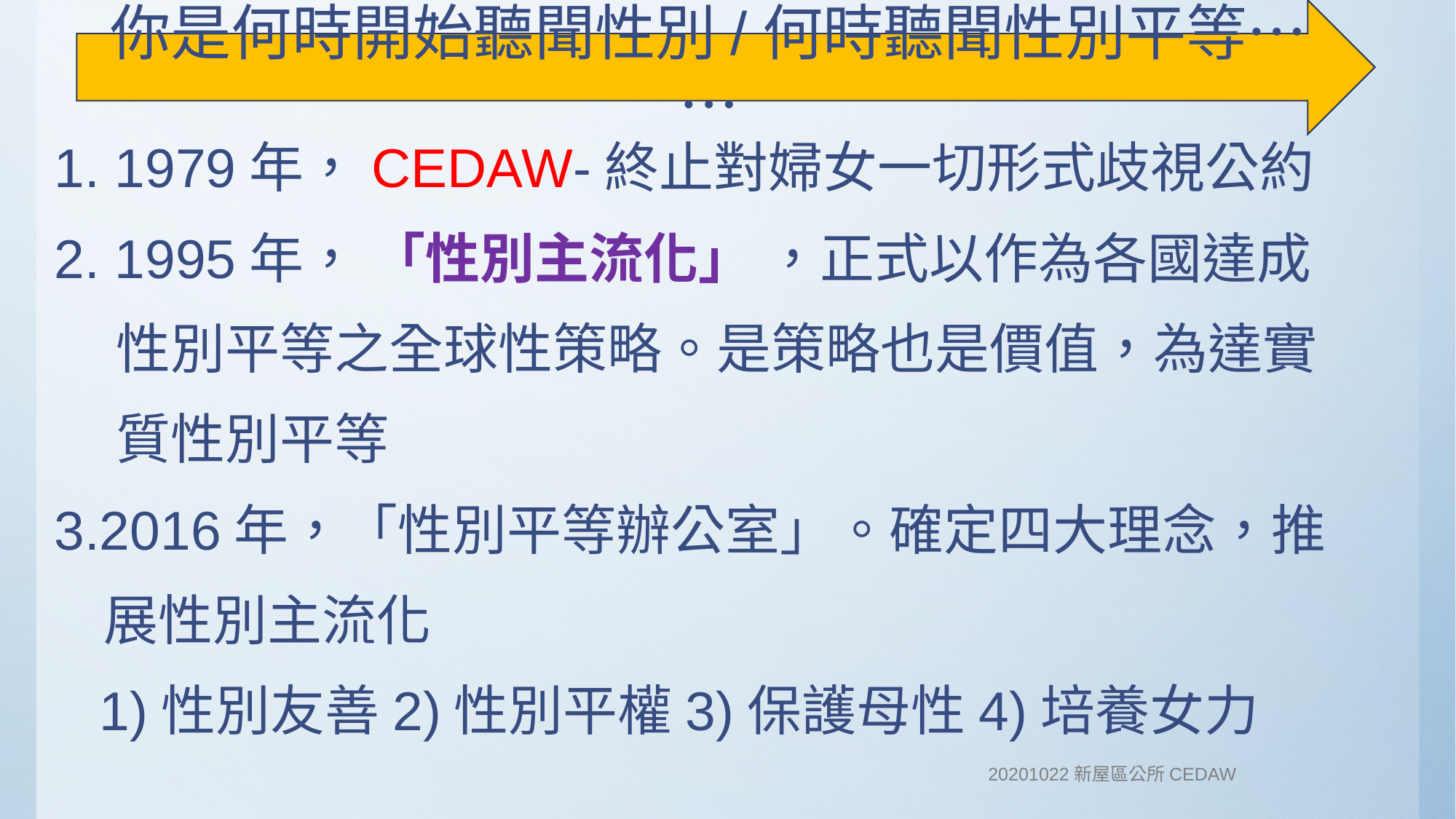

你是何時開始聽聞性別/何時聽聞性別平等……
#
1. 1979年，CEDAW-終止對婦女一切形式歧視公約
2. 1995年， 「性別主流化」 ，正式以作為各國達成
    性別平等之全球性策略。是策略也是價值，為達實
    質性別平等
3.2016年，「性別平等辦公室」。確定四大理念，推
   展性別主流化
   1)性別友善2)性別平權3)保護母性4)培養女力

20201022新屋區公所CEDAW